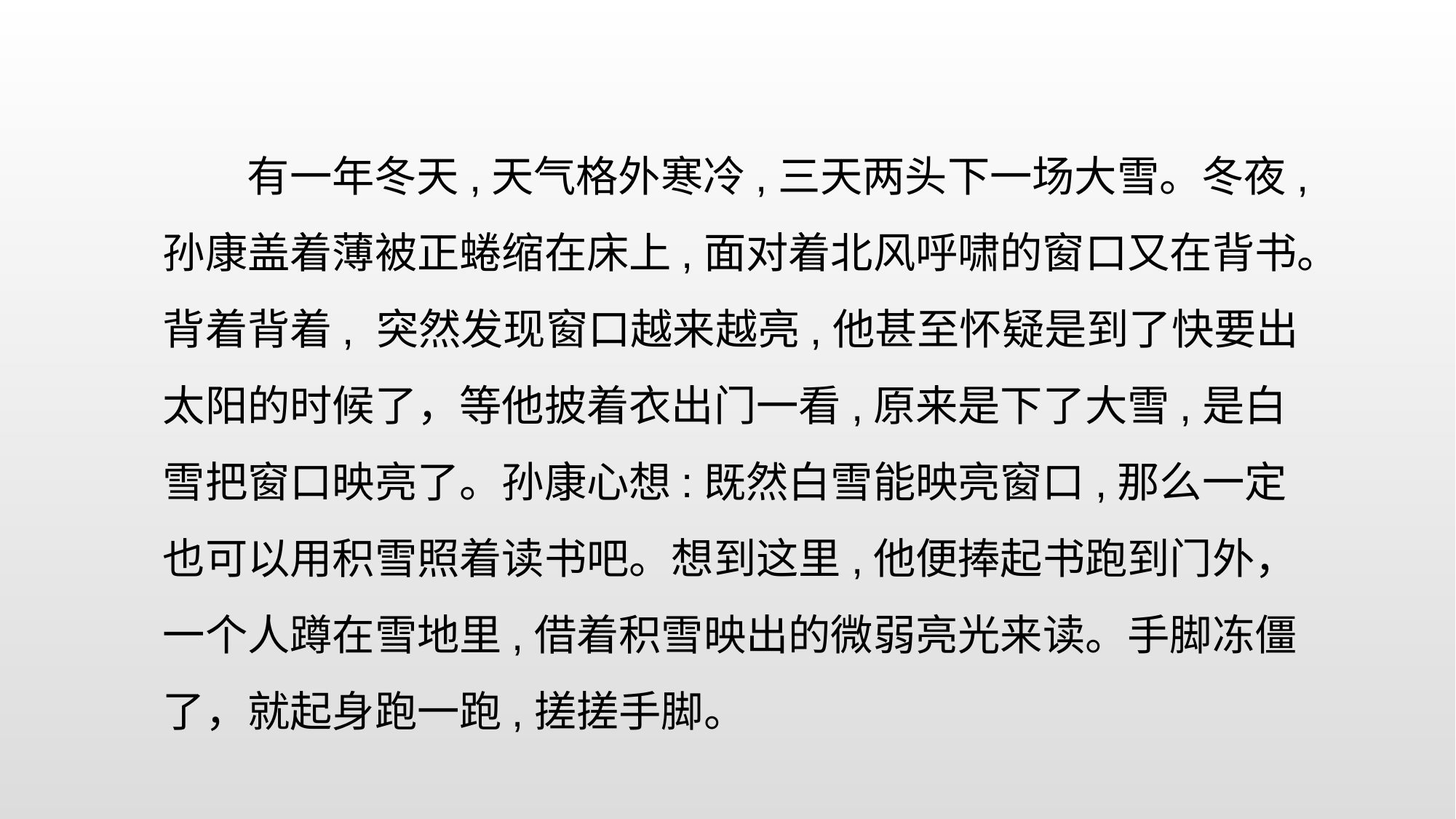

有一年冬天,天气格外寒冷,三天两头下一场大雪。冬夜,孙康盖着薄被正蜷缩在床上,面对着北风呼啸的窗口又在背书。背着背着, 突然发现窗口越来越亮,他甚至怀疑是到了快要出太阳的时候了，等他披着衣出门一看,原来是下了大雪,是白雪把窗口映亮了。孙康心想:既然白雪能映亮窗口,那么一定也可以用积雪照着读书吧。想到这里,他便捧起书跑到门外，一个人蹲在雪地里,借着积雪映出的微弱亮光来读。手脚冻僵了，就起身跑一跑,搓搓手脚。